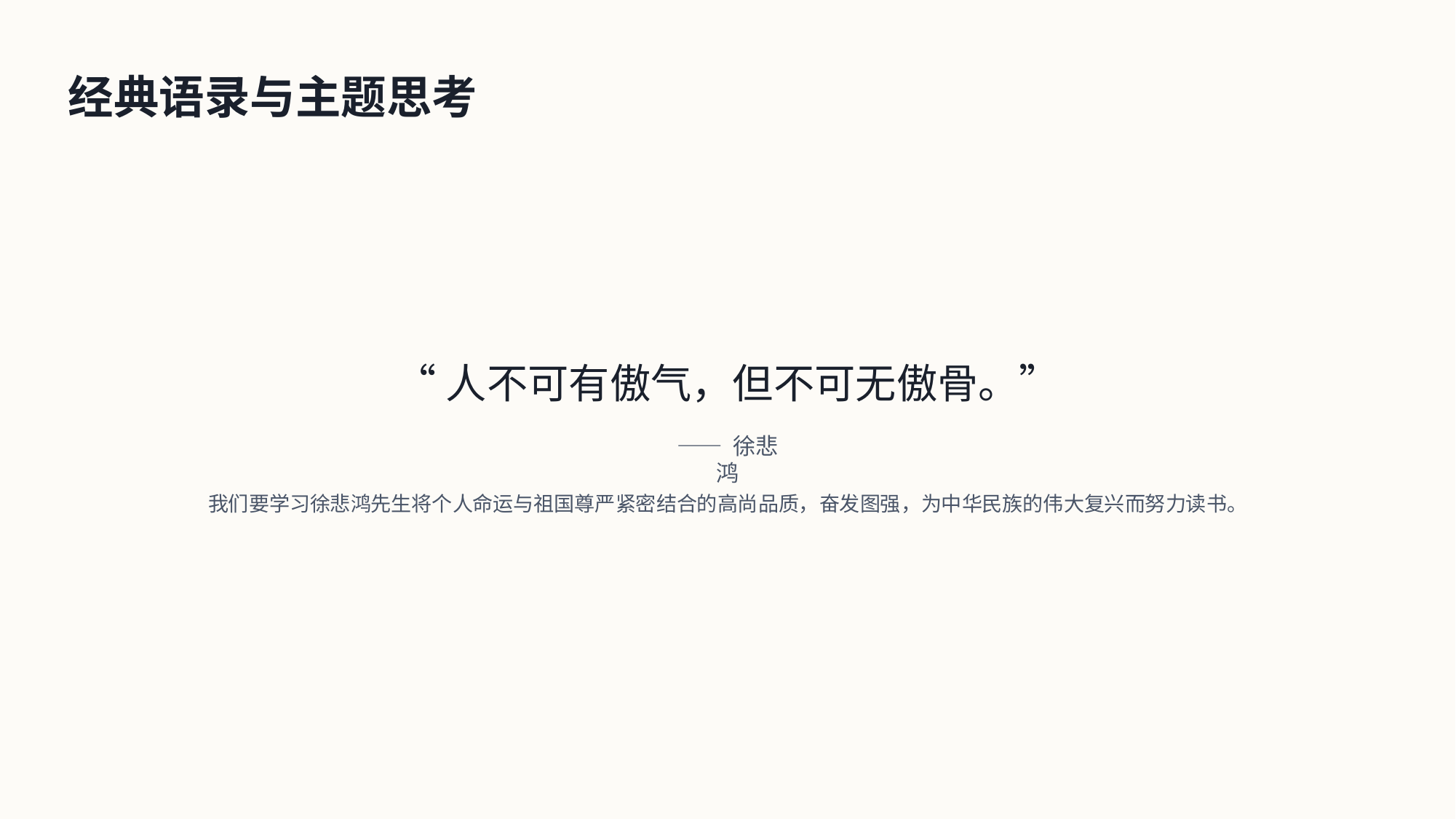

经典语录与主题思考
“人不可有傲气，但不可无傲骨。”
—— 徐悲鸿
我们要学习徐悲鸿先生将个人命运与祖国尊严紧密结合的高尚品质，奋发图强，为中华民族的伟大复兴而努力读书。